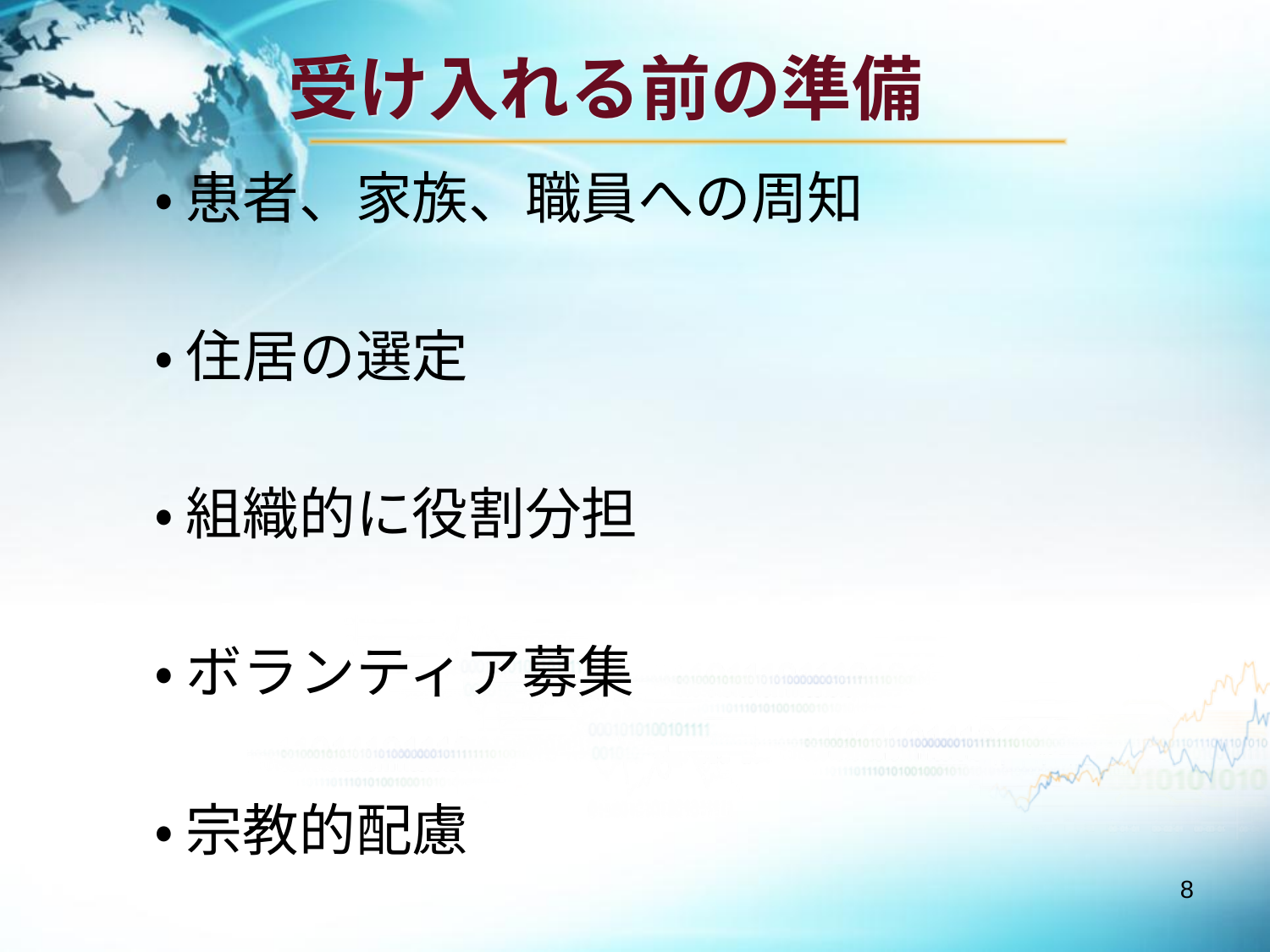

# 受け入れる前の準備
　・ 患者、家族、職員への周知

　・ 住居の選定

　・ 組織的に役割分担

　・ ボランティア募集

　・ 宗教的配慮
8